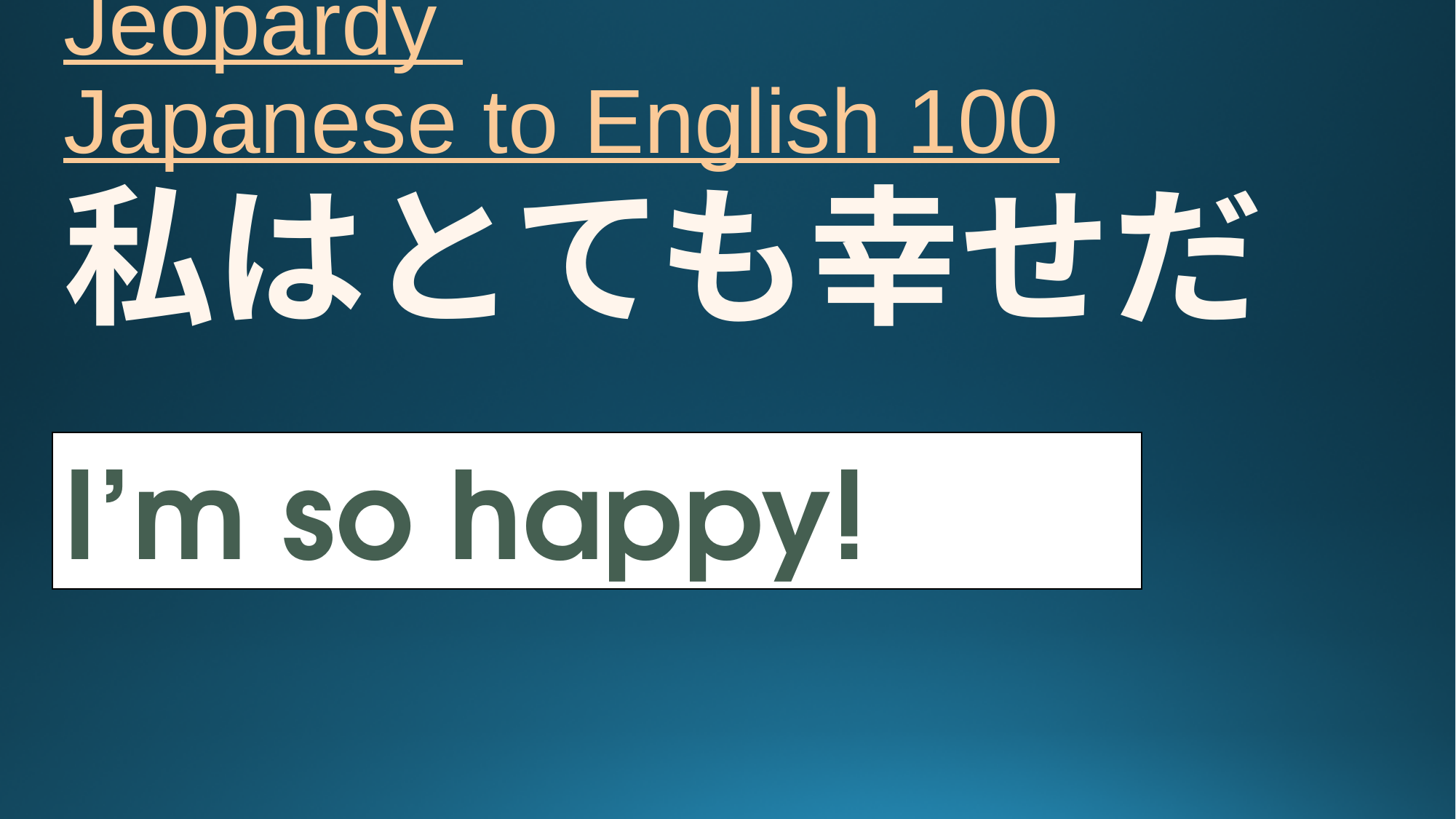

# Jeopardy Japanese to English 100
私はとても幸せだ
I’m so happy!